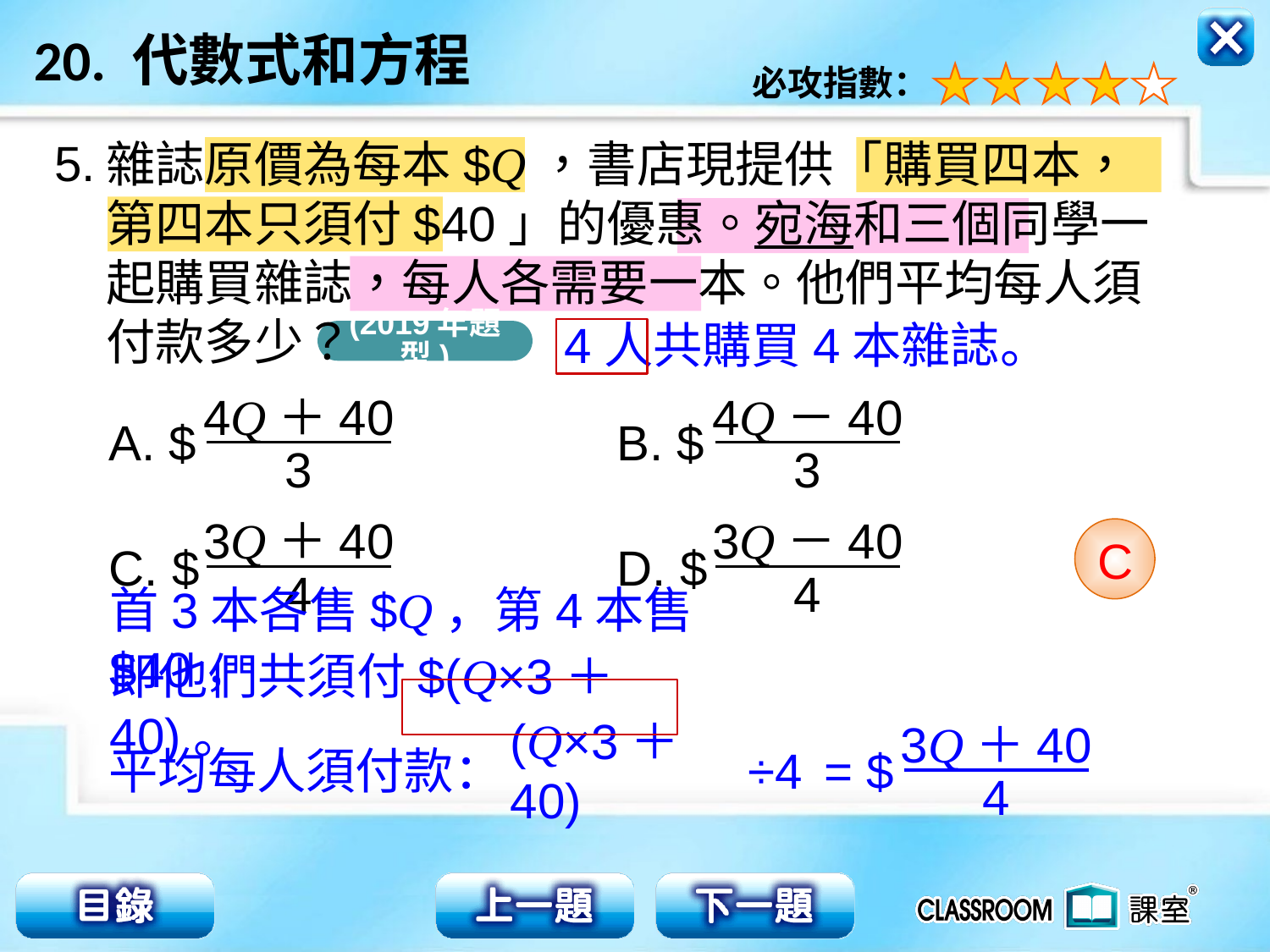

5.
雜誌原價為每本$Q，書店現提供「購買四本，第四本只須付$40」的優惠。宛海和三個同學一起購買雜誌，每人各需要一本。他們平均每人須付款多少？

4人共購買4本雜誌。

(2019年題型)
4Q＋40
3
4Q－40
3
A. $ 				B. $
3Q＋40
4
3Q－40
4
C. $ 				D. $

C
首3本各售$Q，第4本售$40，
即他們共須付$(Q×3＋40)。

3Q＋40
4
= $
÷4
平均每人須付款：
(Q×3＋40)